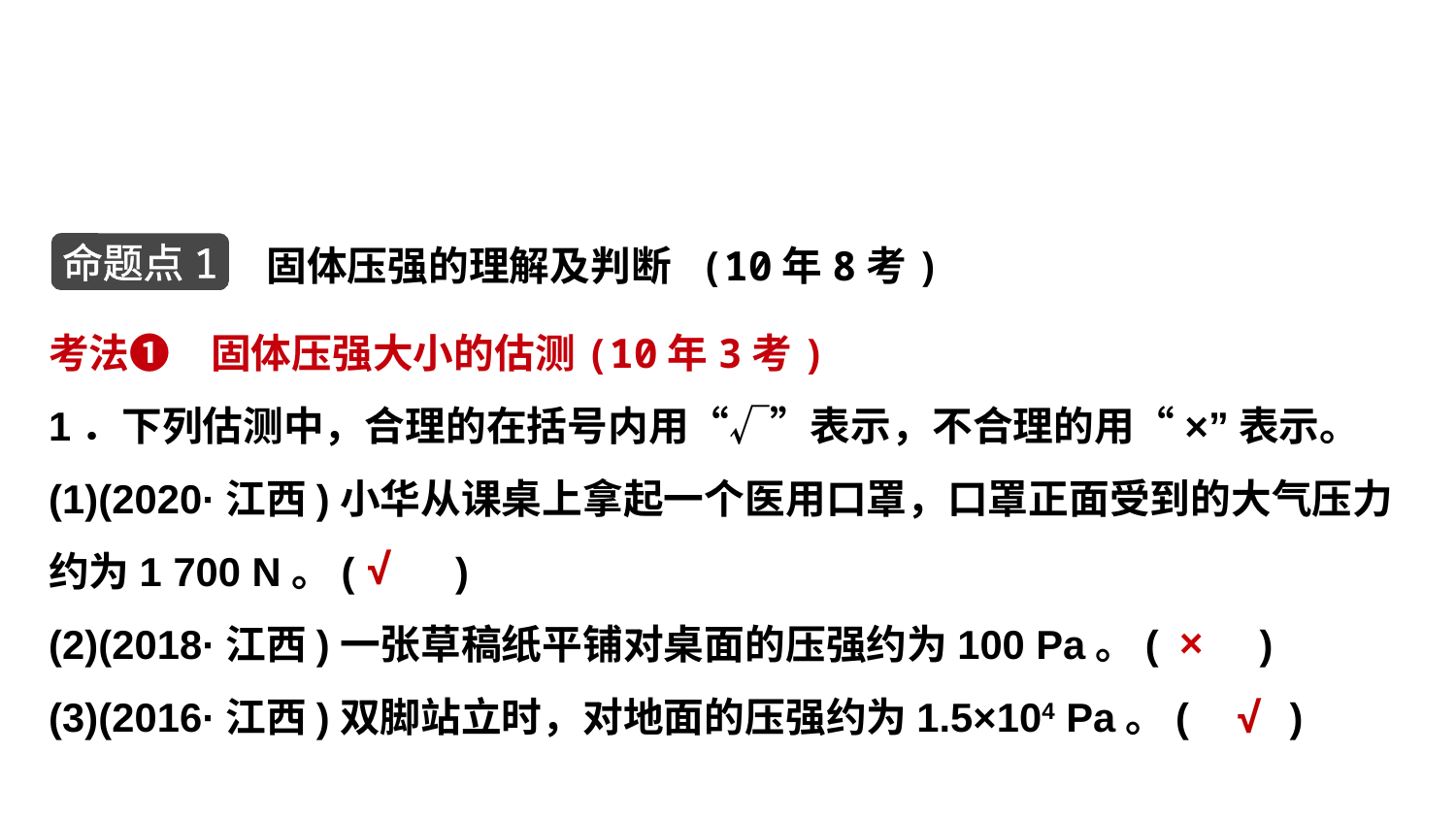

固体压强的理解及判断  (10年8考)
命题点1
考法❶　固体压强大小的估测(10年3考)
1．下列估测中，合理的在括号内用“√”表示，不合理的用“×”表示。
(1)(2020·江西)小华从课桌上拿起一个医用口罩，口罩正面受到的大气压力
约为1 700 N。(　　)
(2)(2018·江西)一张草稿纸平铺对桌面的压强约为100 Pa。(　　)
(3)(2016·江西)双脚站立时，对地面的压强约为1.5×104 Pa。(　　)
√
×
√